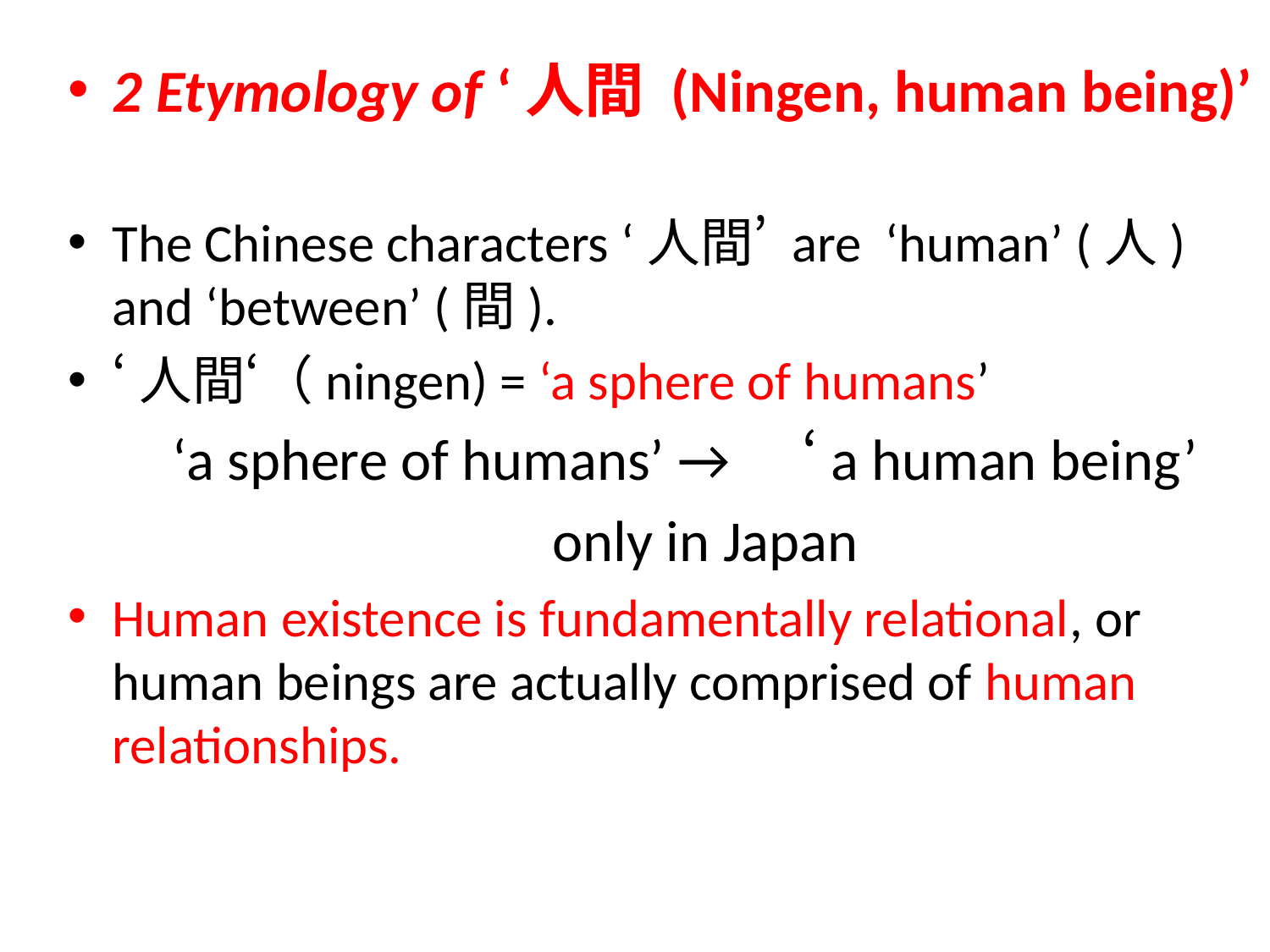

#
2 Etymology of ‘人間 (Ningen, human being)’

The Chinese characters ‘人間’ are  ‘human’ (人) and ‘between’ (間).
‘人間‘（ningen) = ‘a sphere of humans’
‘a sphere of humans’ →　‘a human being’
                             only in Japan
Human existence is fundamentally relational, or  human beings are actually comprised of human relationships.